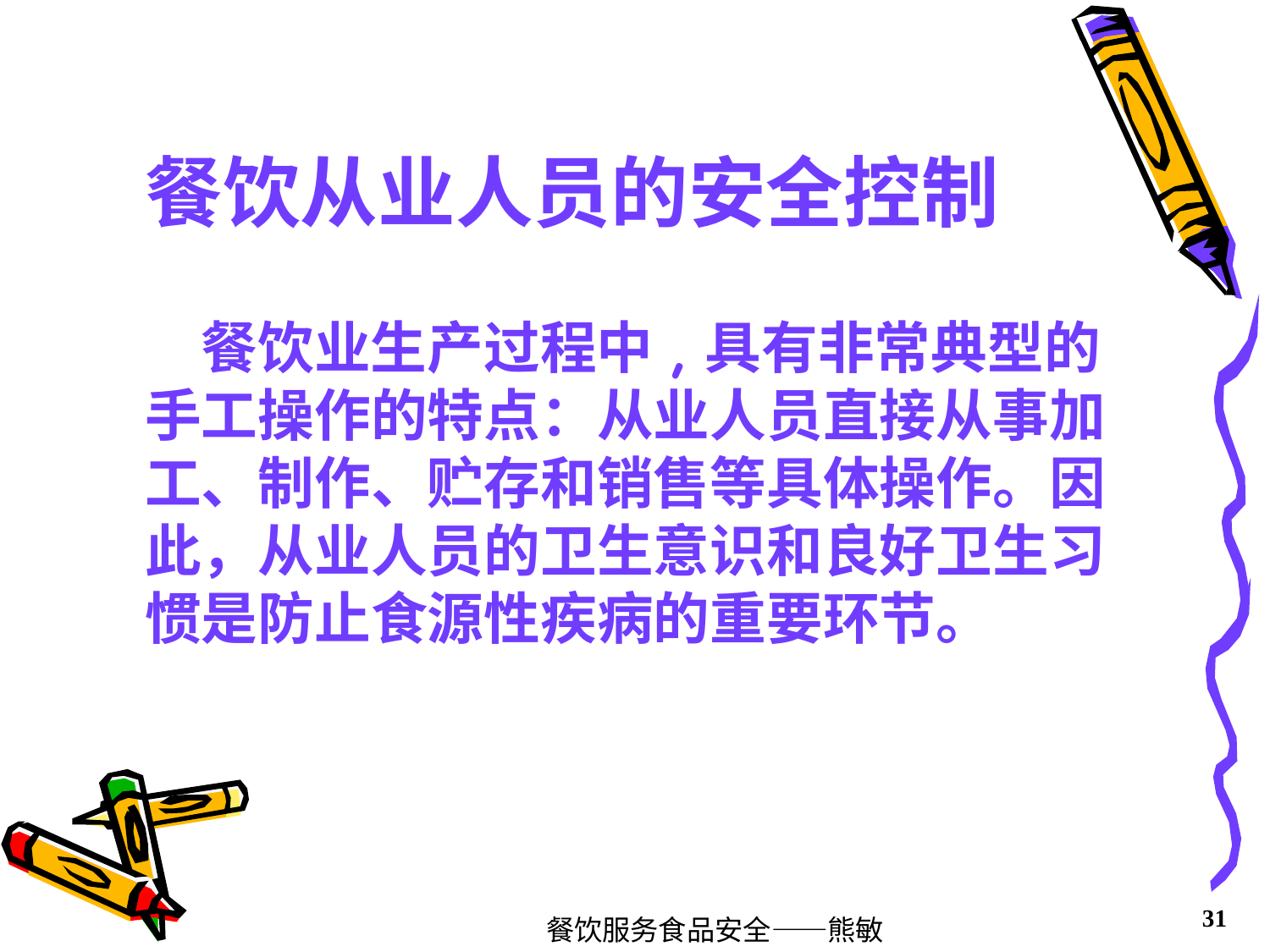

# 餐饮从业人员的安全控制
       餐饮业生产过程中,具有非常典型的手工操作的特点：从业人员直接从事加工、制作、贮存和销售等具体操作。因此，从业人员的卫生意识和良好卫生习惯是防止食源性疾病的重要环节。
31

餐饮服务食品安全——熊敏